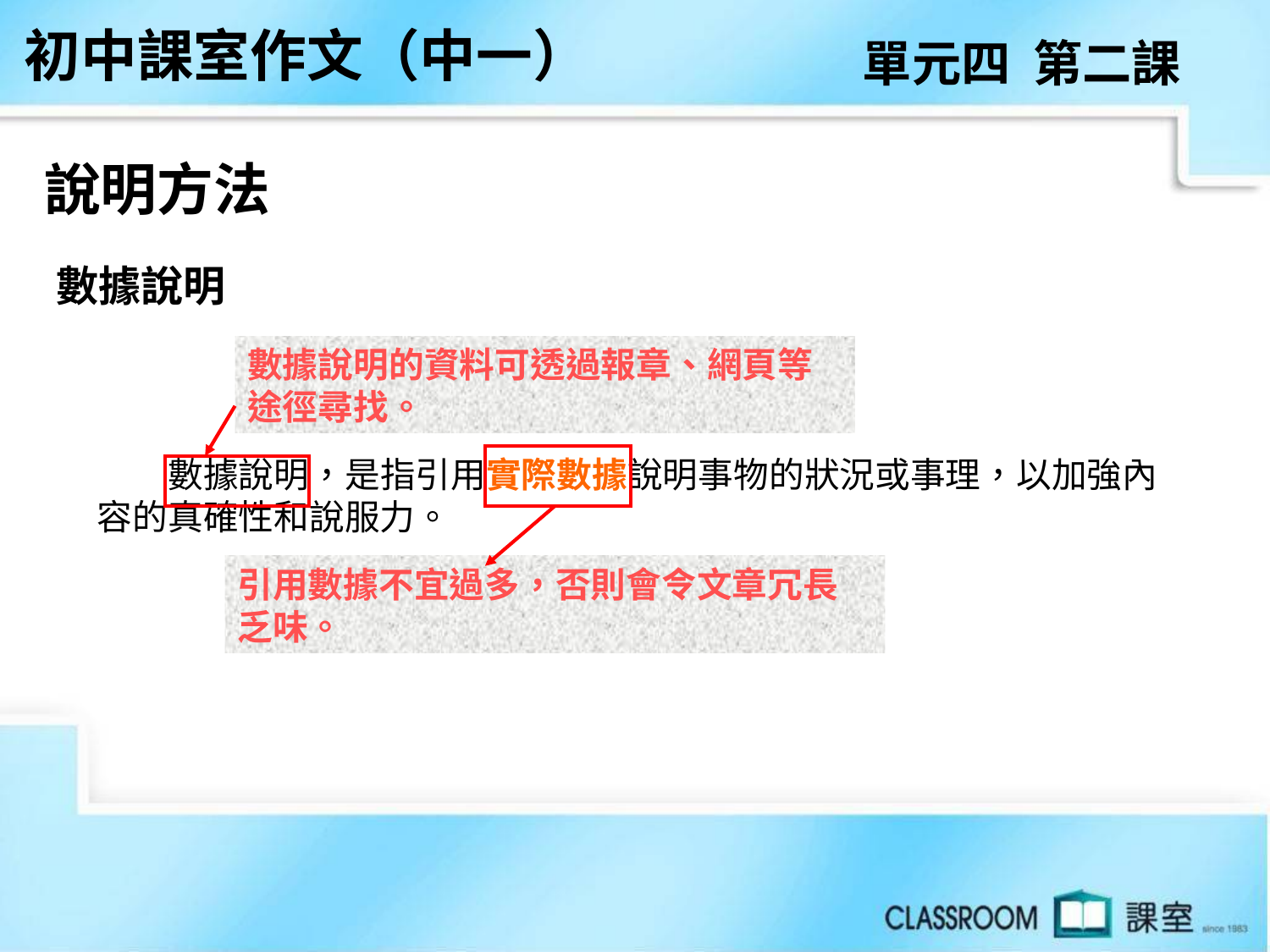

初中課室作文（中一）
單元四  第二課
說明方法
 數據說明
數據說明的資料可透過報章、網頁等途徑尋找。

　　數據說明，是指引用實際數據說明事物的狀況或事理，以加強內容的真確性和說服力。

引用數據不宜過多，否則會令文章冗長乏味。